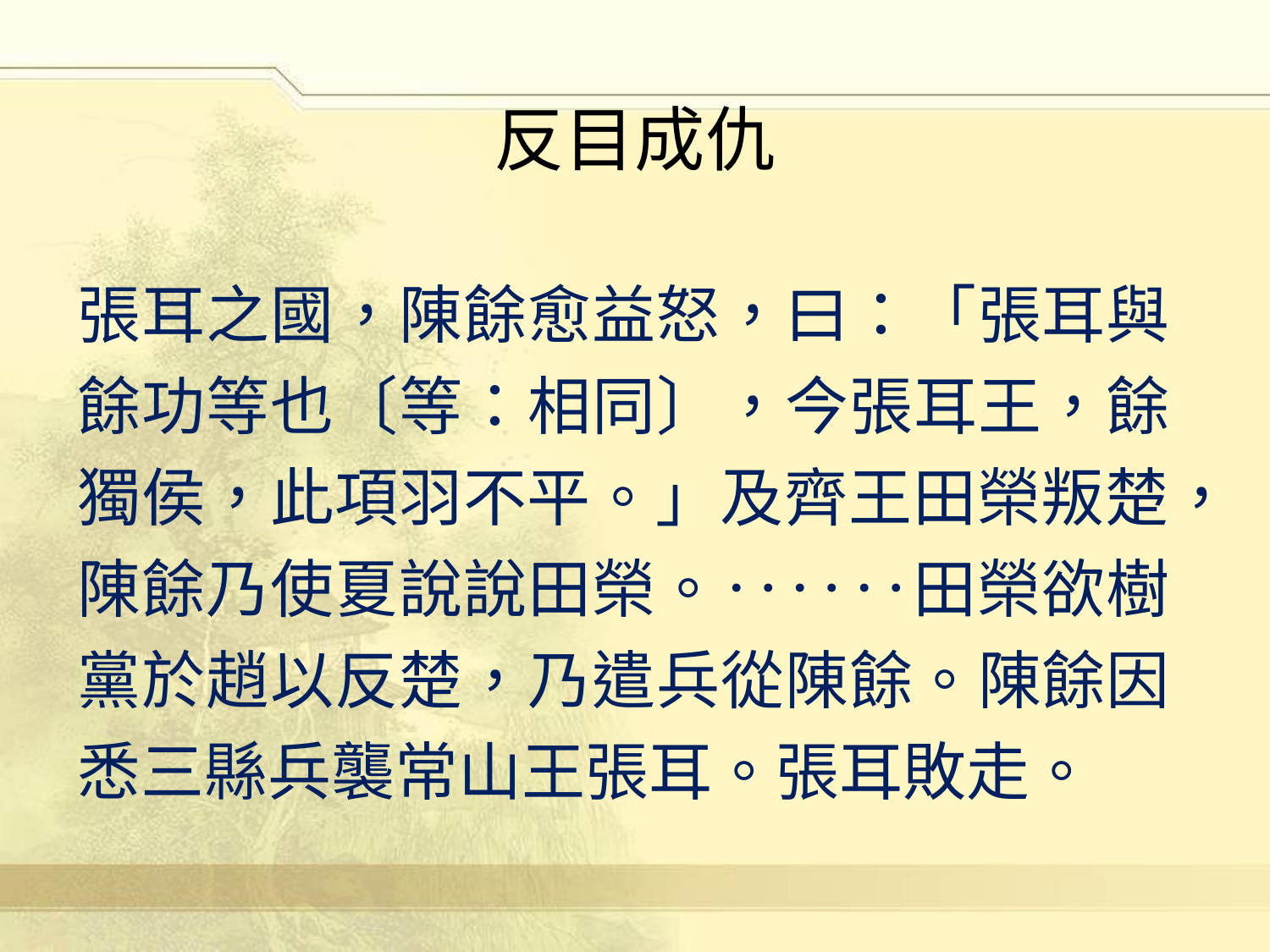

# 反目成仇
張耳之國，陳餘愈益怒，曰：「張耳與餘功等也〔等：相同〕，今張耳王，餘獨侯，此項羽不平。」及齊王田榮叛楚，陳餘乃使夏說說田榮。‥‥‥田榮欲樹黨於趙以反楚，乃遣兵從陳餘。陳餘因悉三縣兵襲常山王張耳。張耳敗走。